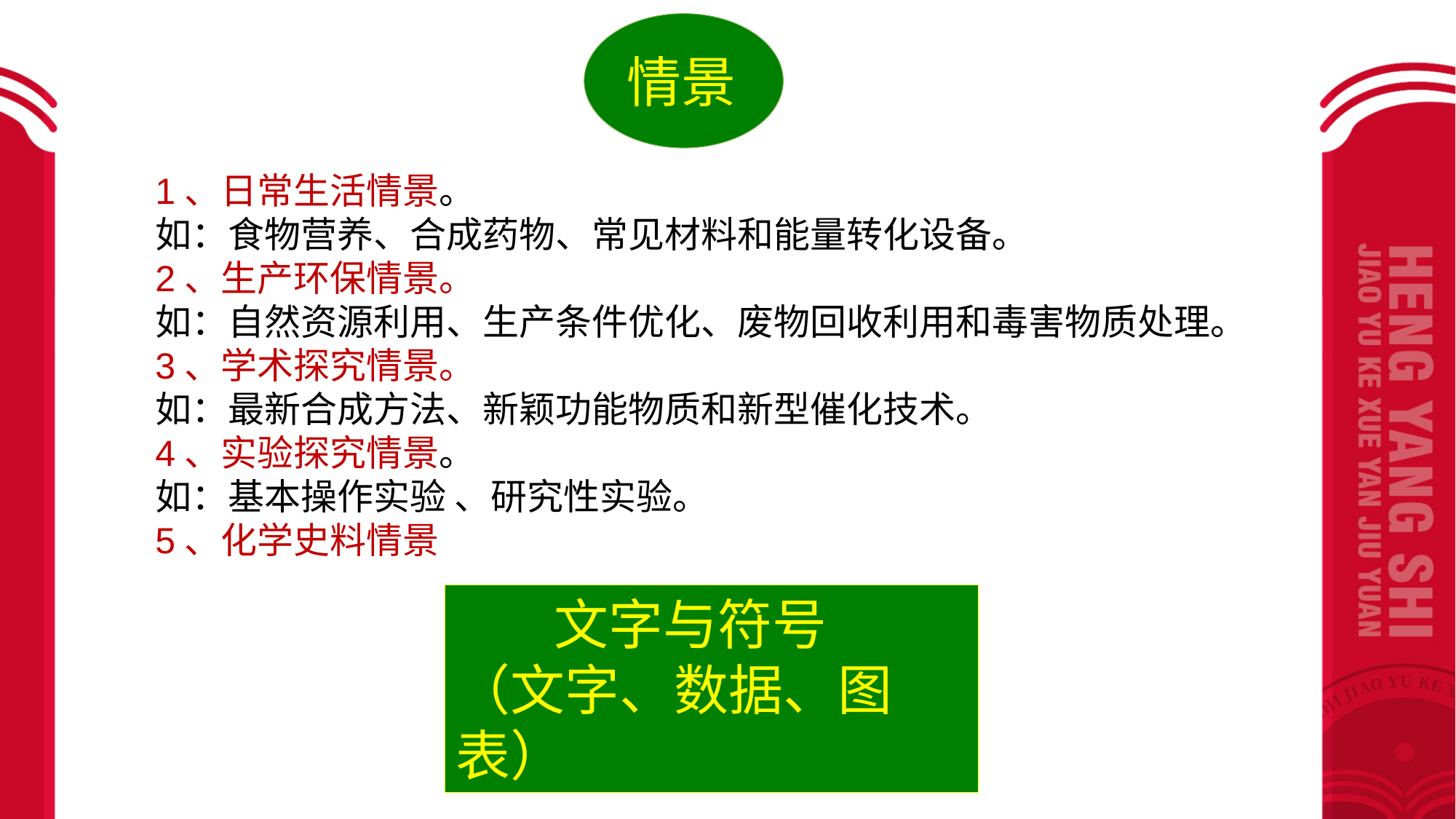

情景
1、日常生活情景。
如：食物营养、合成药物、常见材料和能量转化设备。
2、生产环保情景。
如：自然资源利用、生产条件优化、废物回收利用和毒害物质处理。
3、学术探究情景。
如：最新合成方法、新颖功能物质和新型催化技术。
4、实验探究情景。
如：基本操作实验 、研究性实验。
5、化学史料情景
       文字与符号
（文字、数据、图表）